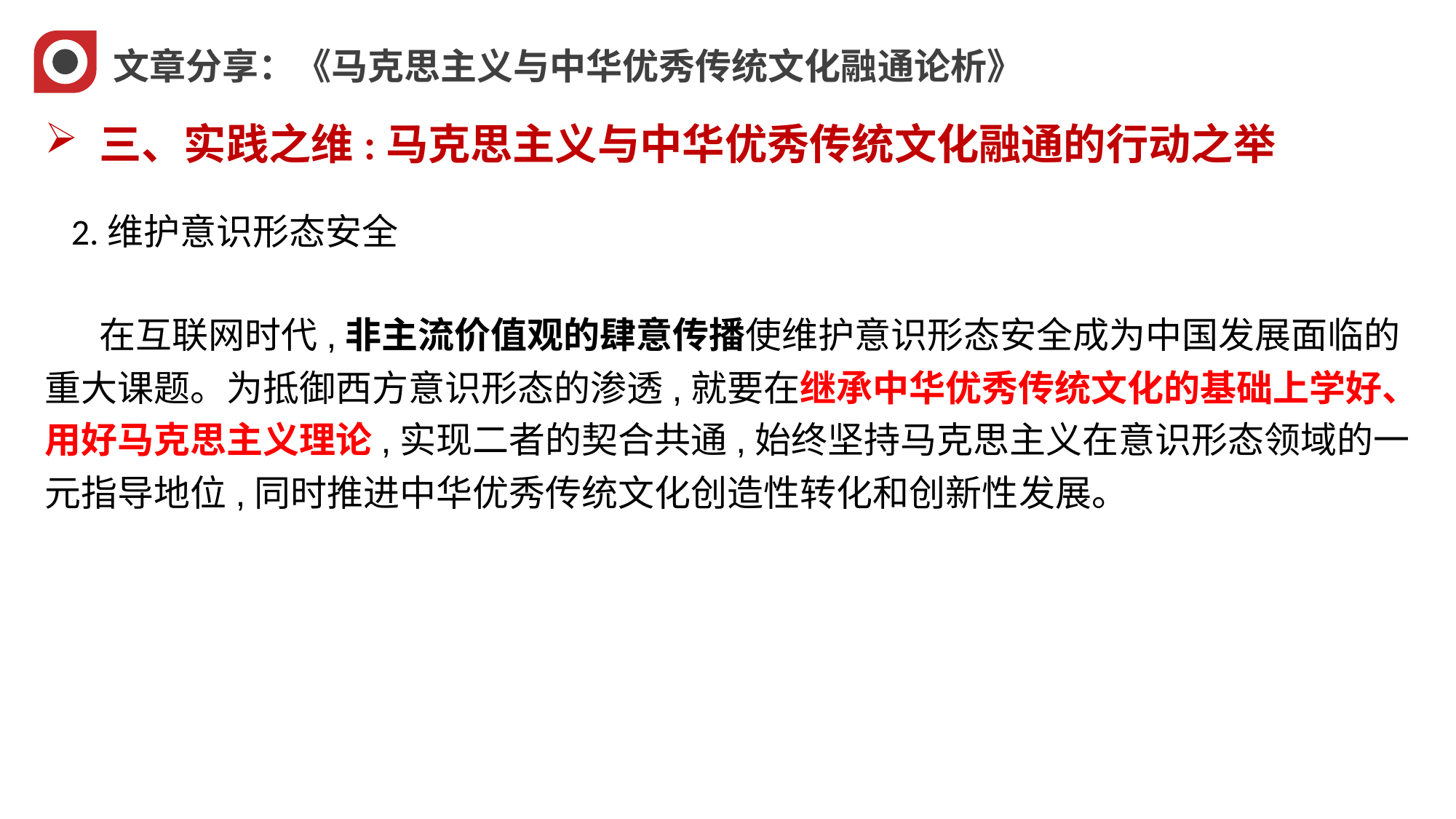

文章分享：《马克思主义与中华优秀传统文化融通论析》
三、实践之维:马克思主义与中华优秀传统文化融通的行动之举
2.维护意识形态安全
在互联网时代,非主流价值观的肆意传播使维护意识形态安全成为中国发展面临的重大课题。为抵御西方意识形态的渗透,就要在继承中华优秀传统文化的基础上学好、用好马克思主义理论,实现二者的契合共通,始终坚持马克思主义在意识形态领域的一元指导地位,同时推进中华优秀传统文化创造性转化和创新性发展。